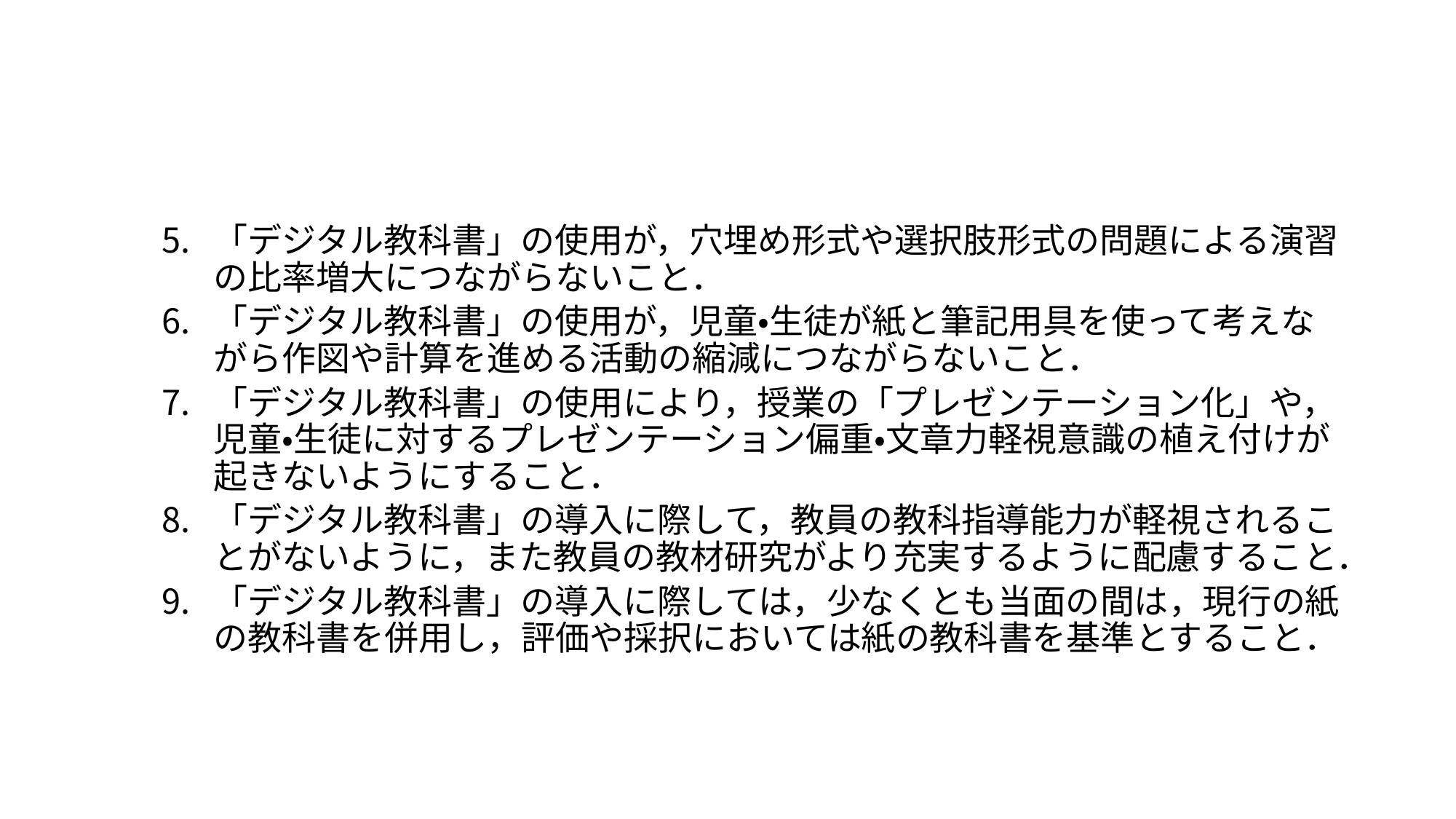

#
「デジタル教科書」の使用が，穴埋め形式や選択肢形式の問題による演習の比率増大につながらないこと．
「デジタル教科書」の使用が，児童・生徒が紙と筆記用具を使って考えながら作図や計算を進める活動の縮減につながらないこと．
「デジタル教科書」の使用により，授業の「プレゼンテーション化」や，児童・生徒に対するプレゼンテーション偏重・文章力軽視意識の植え付けが起きないようにすること．
「デジタル教科書」の導入に際して，教員の教科指導能力が軽視されることがないように，また教員の教材研究がより充実するように配慮すること．
「デジタル教科書」の導入に際しては，少なくとも当面の間は，現行の紙の教科書を併用し，評価や採択においては紙の教科書を基準とすること．